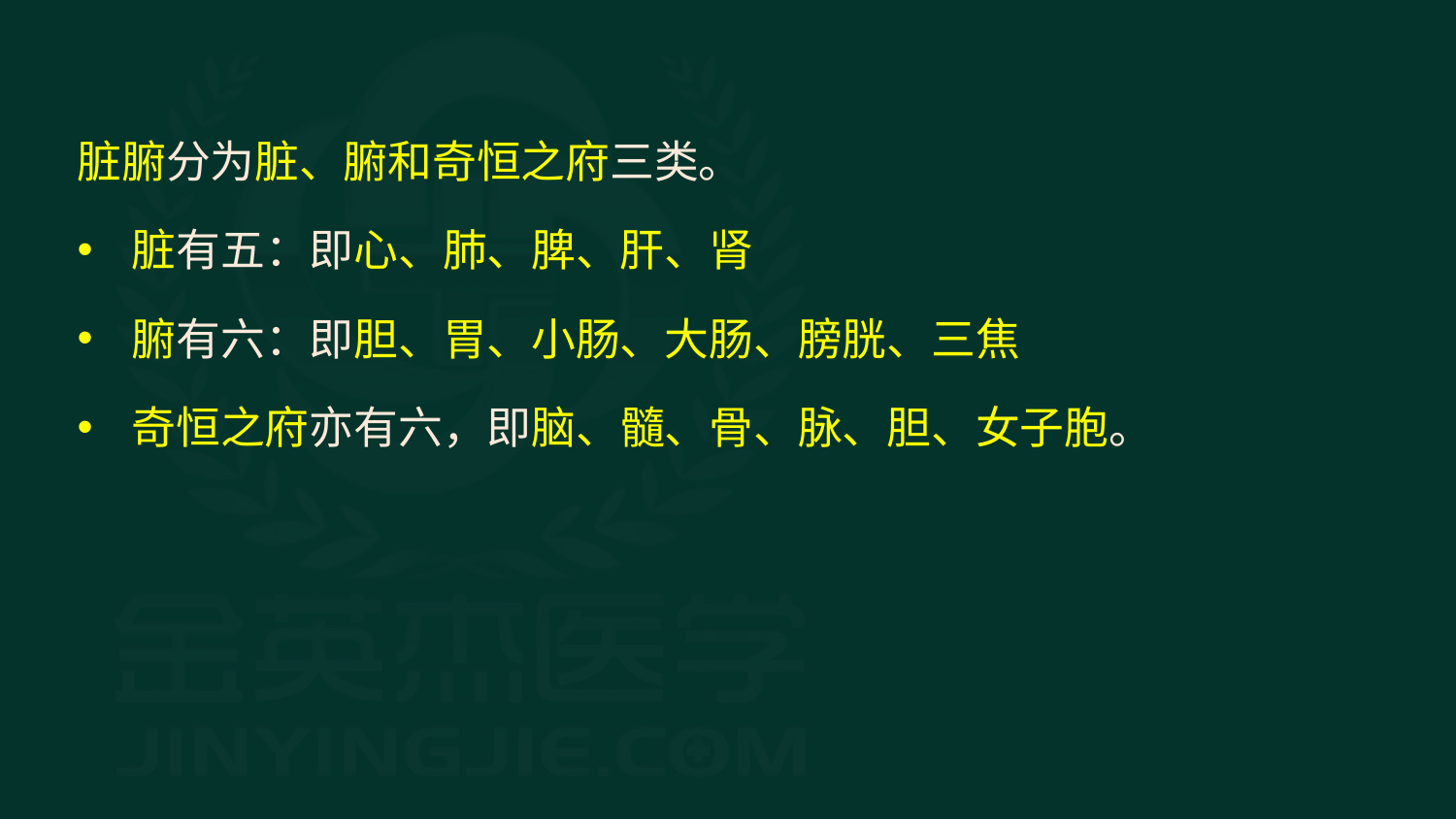

脏腑分为脏、腑和奇恒之府三类。
脏有五：即心、肺、脾、肝、肾
腑有六：即胆、胃、小肠、大肠、膀胱、三焦
奇恒之府亦有六，即脑、髓、骨、脉、胆、女子胞。